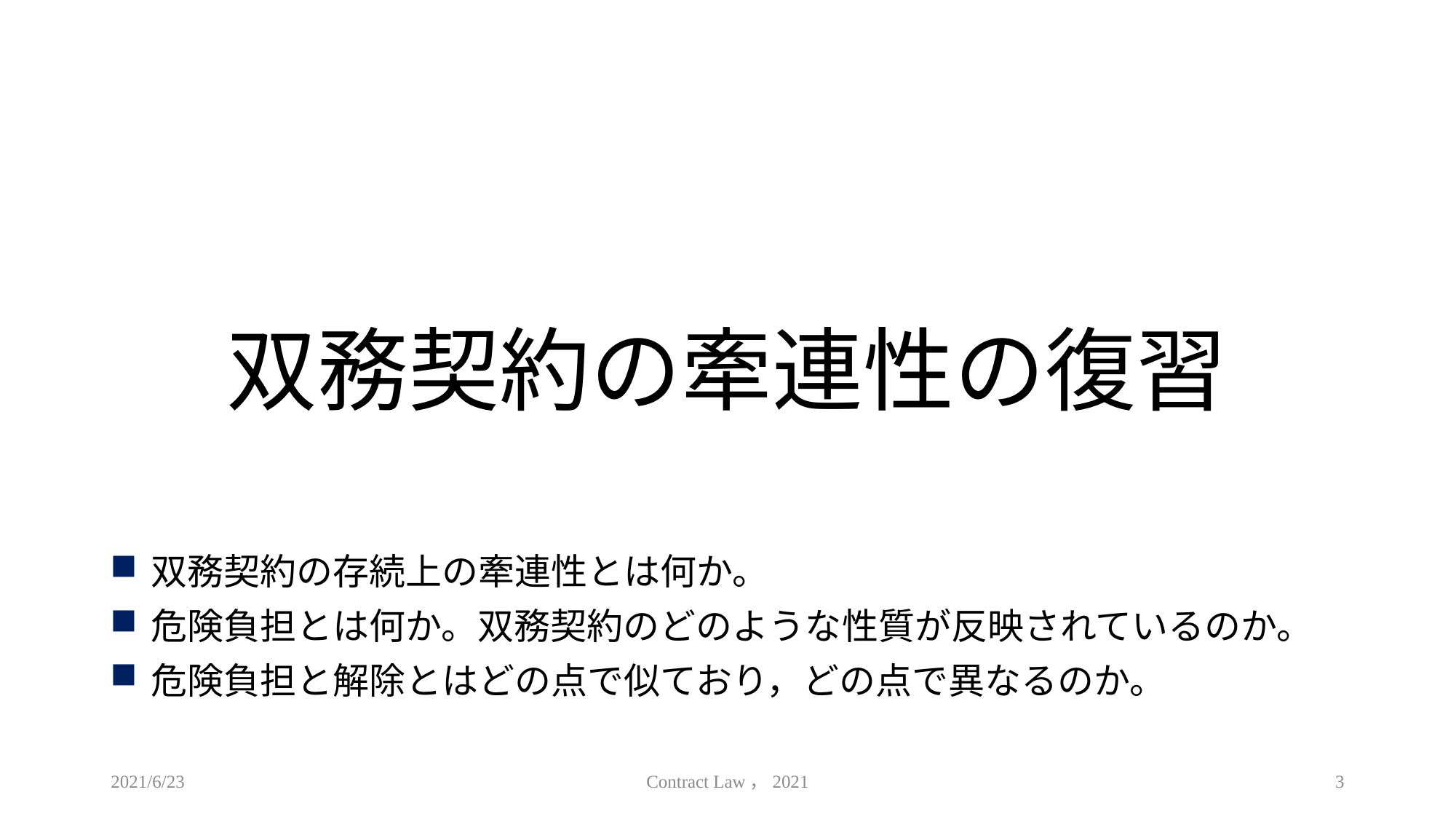

# 双務契約の牽連性の復習
双務契約の存続上の牽連性とは何か。
危険負担とは何か。双務契約のどのような性質が反映されているのか。
危険負担と解除とはどの点で似ており，どの点で異なるのか。
2021/6/23
Contract Law，2021
3